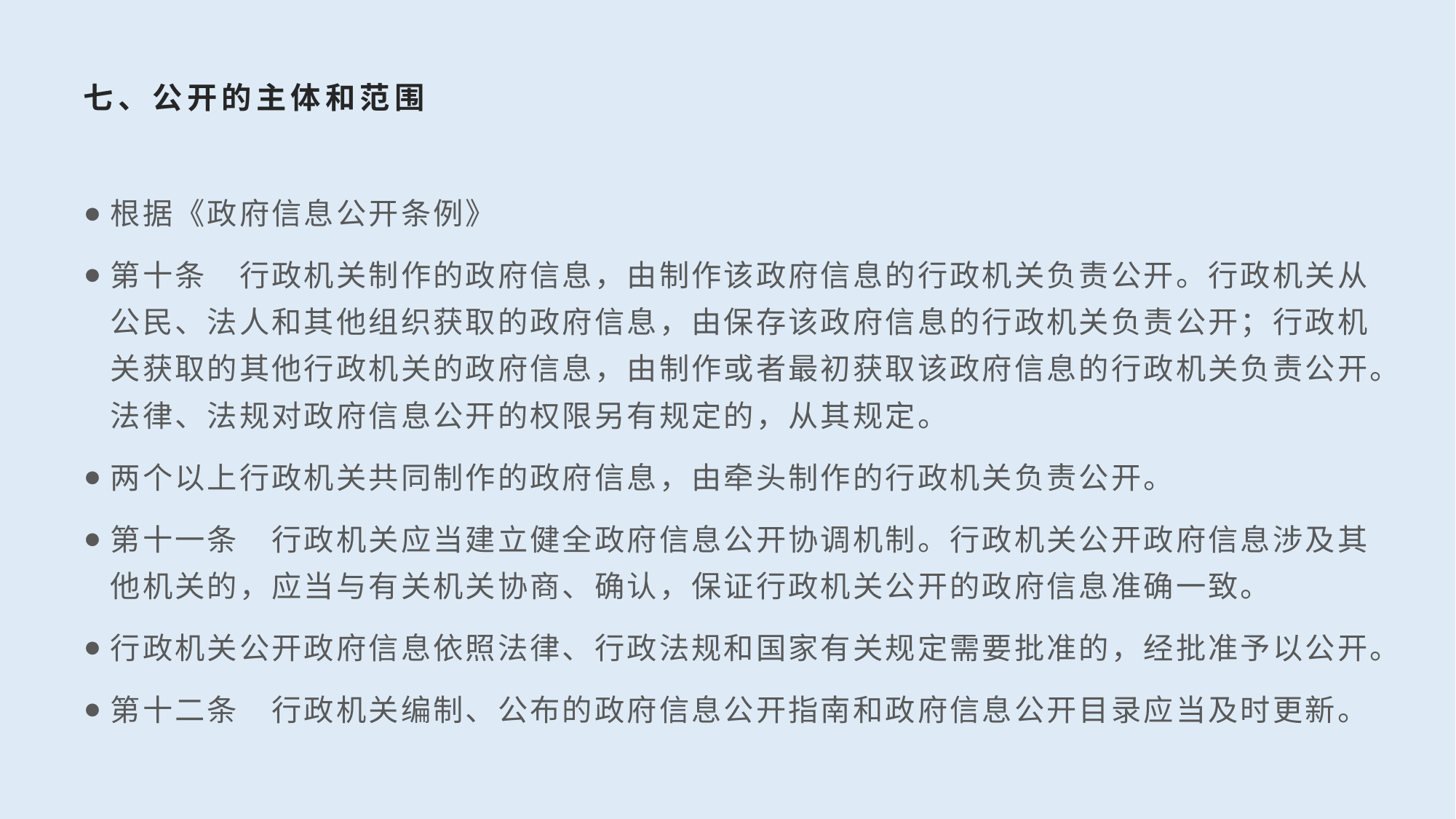

# 七、公开的主体和范围
根据《政府信息公开条例》
第十条　行政机关制作的政府信息，由制作该政府信息的行政机关负责公开。行政机关从公民、法人和其他组织获取的政府信息，由保存该政府信息的行政机关负责公开；行政机关获取的其他行政机关的政府信息，由制作或者最初获取该政府信息的行政机关负责公开。法律、法规对政府信息公开的权限另有规定的，从其规定。
两个以上行政机关共同制作的政府信息，由牵头制作的行政机关负责公开。
第十一条　行政机关应当建立健全政府信息公开协调机制。行政机关公开政府信息涉及其他机关的，应当与有关机关协商、确认，保证行政机关公开的政府信息准确一致。
行政机关公开政府信息依照法律、行政法规和国家有关规定需要批准的，经批准予以公开。
第十二条　行政机关编制、公布的政府信息公开指南和政府信息公开目录应当及时更新。